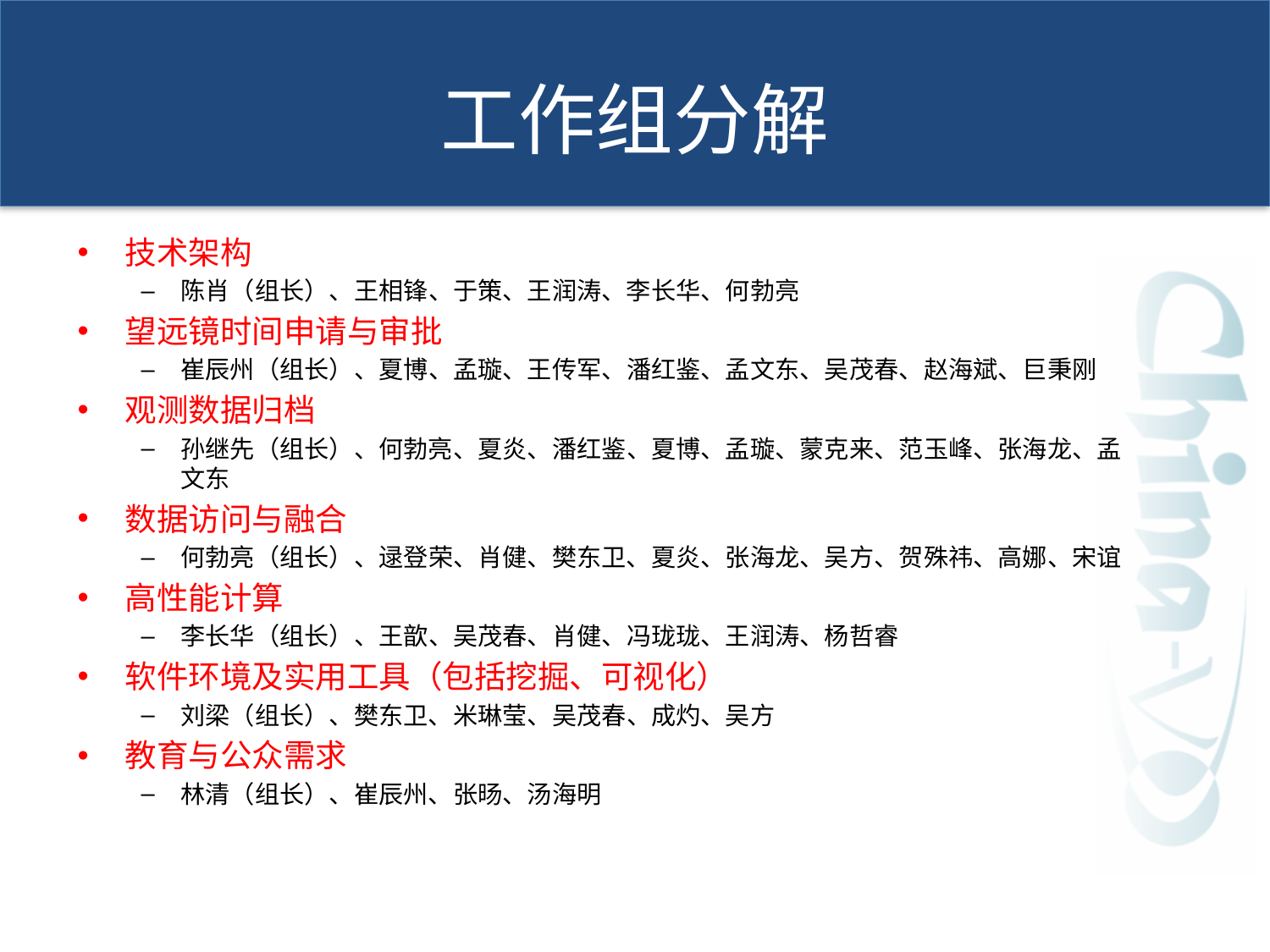

# 工作组分解
技术架构
陈肖（组长）、王相锋、于策、王润涛、李长华、何勃亮
望远镜时间申请与审批
崔辰州（组长）、夏博、孟璇、王传军、潘红鉴、孟文东、吴茂春、赵海斌、巨秉刚
观测数据归档
孙继先（组长）、何勃亮、夏炎、潘红鉴、夏博、孟璇、蒙克来、范玉峰、张海龙、孟文东
数据访问与融合
何勃亮（组长）、逯登荣、肖健、樊东卫、夏炎、张海龙、吴方、贺殊祎、高娜、宋谊
高性能计算
李长华（组长）、王歆、吴茂春、肖健、冯珑珑、王润涛、杨哲睿
软件环境及实用工具（包括挖掘、可视化）
刘梁（组长）、樊东卫、米琳莹、吴茂春、成灼、吴方
教育与公众需求
林清（组长）、崔辰州、张旸、汤海明